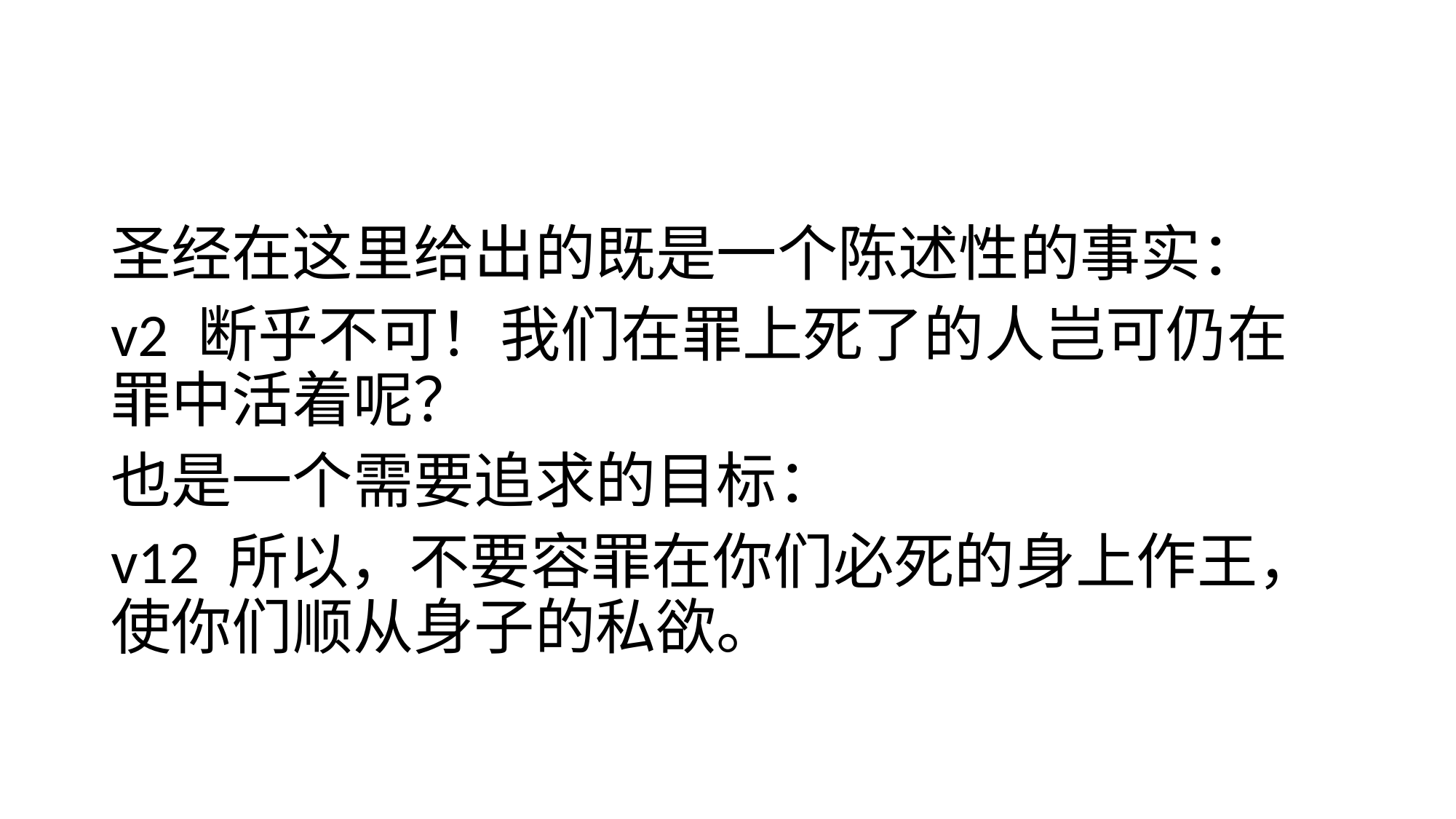

#
圣经在这里给出的既是一个陈述性的事实：
v2 断乎不可！我们在罪上死了的人岂可仍在罪中活着呢？
也是一个需要追求的目标：
v12 所以，不要容罪在你们必死的身上作王，使你们顺从身子的私欲。